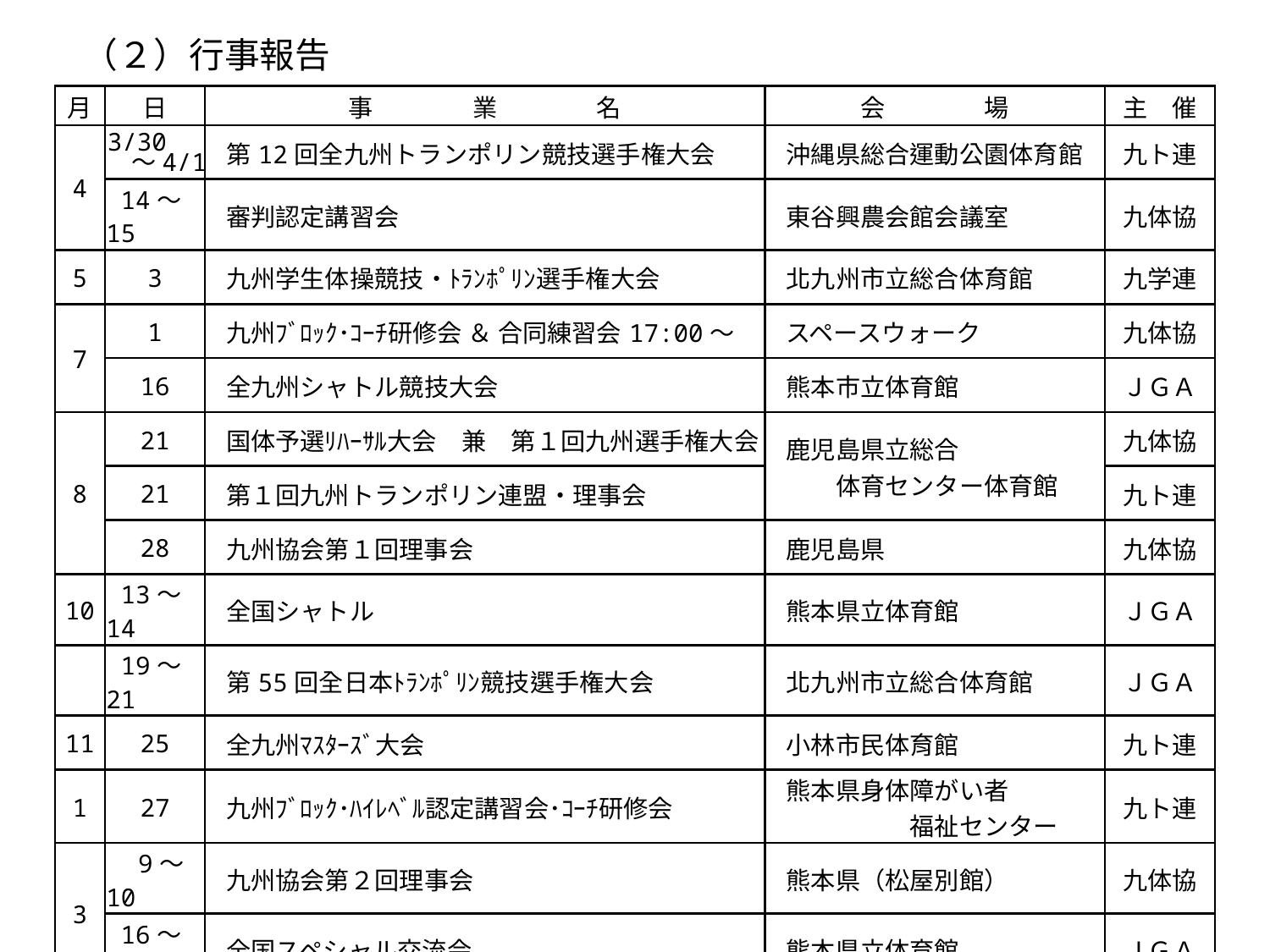

# （２）行事報告
| 月 | 日 | 事　　　　業　　　　名 | 会　　　　場 | 主　催 |
| --- | --- | --- | --- | --- |
| 4 |  | 第12回全九州トランポリン競技選手権大会 | 沖縄県総合運動公園体育館 | 九ト連 |
|  | 14～15 | 審判認定講習会 | 東谷興農会館会議室 | 九体協 |
| 5 | 3 | 九州学生体操競技・ﾄﾗﾝﾎﾟﾘﾝ選手権大会 | 北九州市立総合体育館 | 九学連 |
| 7 | 1 | 九州ﾌﾞﾛｯｸ･ｺｰﾁ研修会 ＆ 合同練習会17:00～ | スペースウォーク | 九体協 |
|  | 16 | 全九州シャトル競技大会 | 熊本市立体育館 | ＪＧＡ |
| 8 | 21 | 国体予選ﾘﾊｰｻﾙ大会　兼　第１回九州選手権大会 | 鹿児島県立総合 　　体育センター体育館 | 九体協 |
|  | 21 | 第１回九州トランポリン連盟・理事会 |  | 九ト連 |
|  | 28 | 九州協会第１回理事会 | 鹿児島県 | 九体協 |
| 10 | 13～14 | 全国シャトル | 熊本県立体育館 | ＪＧＡ |
|  | 19～21 | 第55回全日本ﾄﾗﾝﾎﾟﾘﾝ競技選手権大会 | 北九州市立総合体育館 | ＪＧＡ |
| 11 | 25 | 全九州ﾏｽﾀｰｽﾞ大会 | 小林市民体育館 | 九ト連 |
| 1 | 27 | 九州ﾌﾞﾛｯｸ･ﾊｲﾚﾍﾞﾙ認定講習会･ｺｰﾁ研修会 | 熊本県身体障がい者 　　　　　福祉センター | 九ト連 |
| 3 | 9～10 | 九州協会第２回理事会 | 熊本県（松屋別館） | 九体協 |
|  | 16～17 | 全国スペシャル交流会 | 熊本県立体育館 | ＪＧＡ |
| 4 | 5 | 第2回九州トランポリン連盟・理事会 | 霧島市溝辺体育館 | 九ト連 |
3/30
～4/1